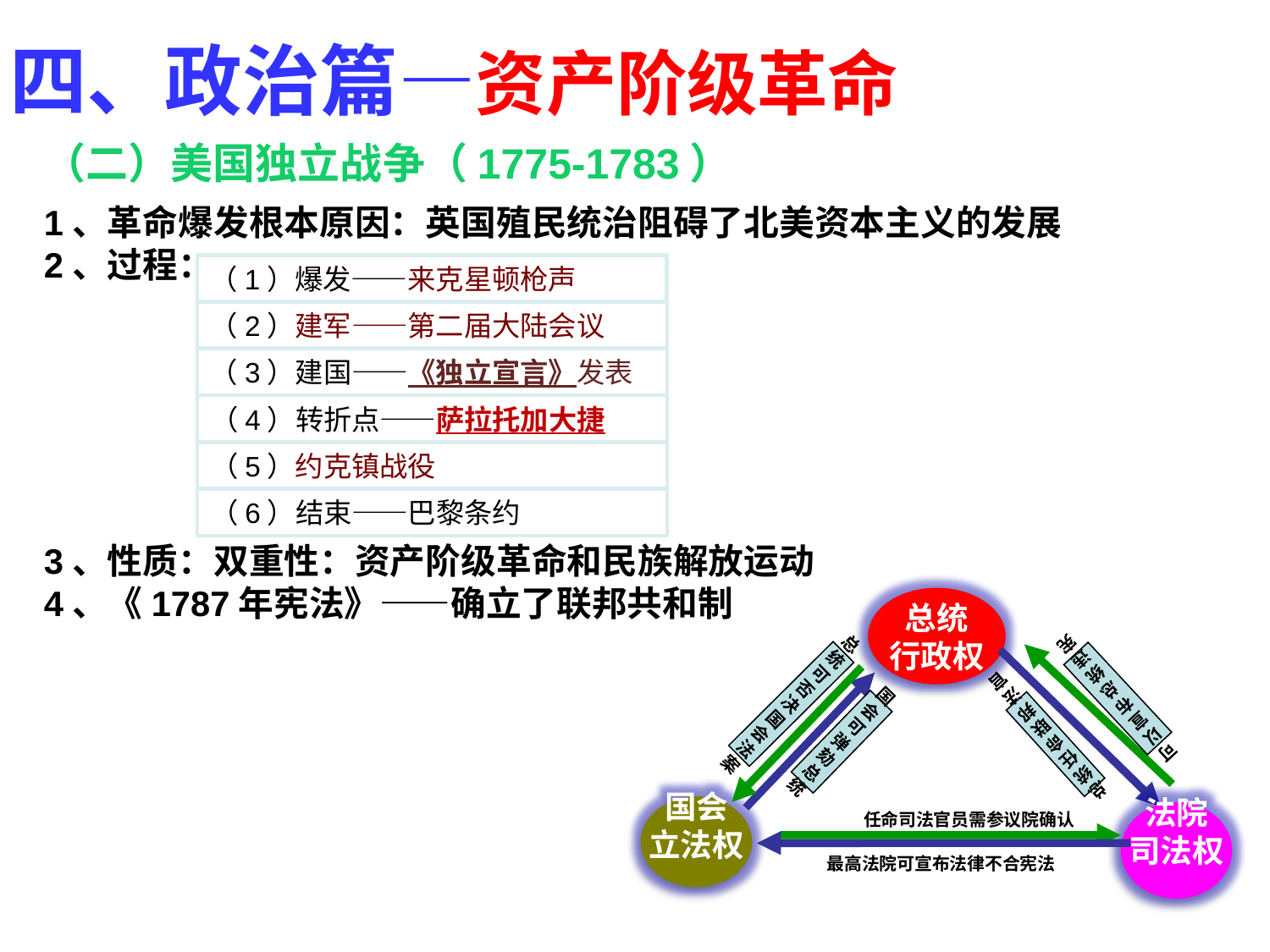

四、政治篇—资产阶级革命
（二）美国独立战争（1775-1783）
1、革命爆发根本原因：英国殖民统治阻碍了北美资本主义的发展
2、过程：

3、性质：双重性：资产阶级革命和民族解放运动
4、《1787年宪法》——确立了联邦共和制

（1）爆发——来克星顿枪声
（2）建军——第二届大陆会议
（3）建国——《独立宣言》发表
（4）转折点——萨拉托加大捷
（5）约克镇战役
（6）结束——巴黎条约

总统
行政权

可
以
宣
布
总
统
违
宪
总
统
可
否
决
国
会
法
案
国
会
可
弹
劾
总
统

总
统
任
命
联
邦
法
官

国会
立法权

任命司法官员需参议院确认
法院
司法权

最高法院可宣布法律不合宪法